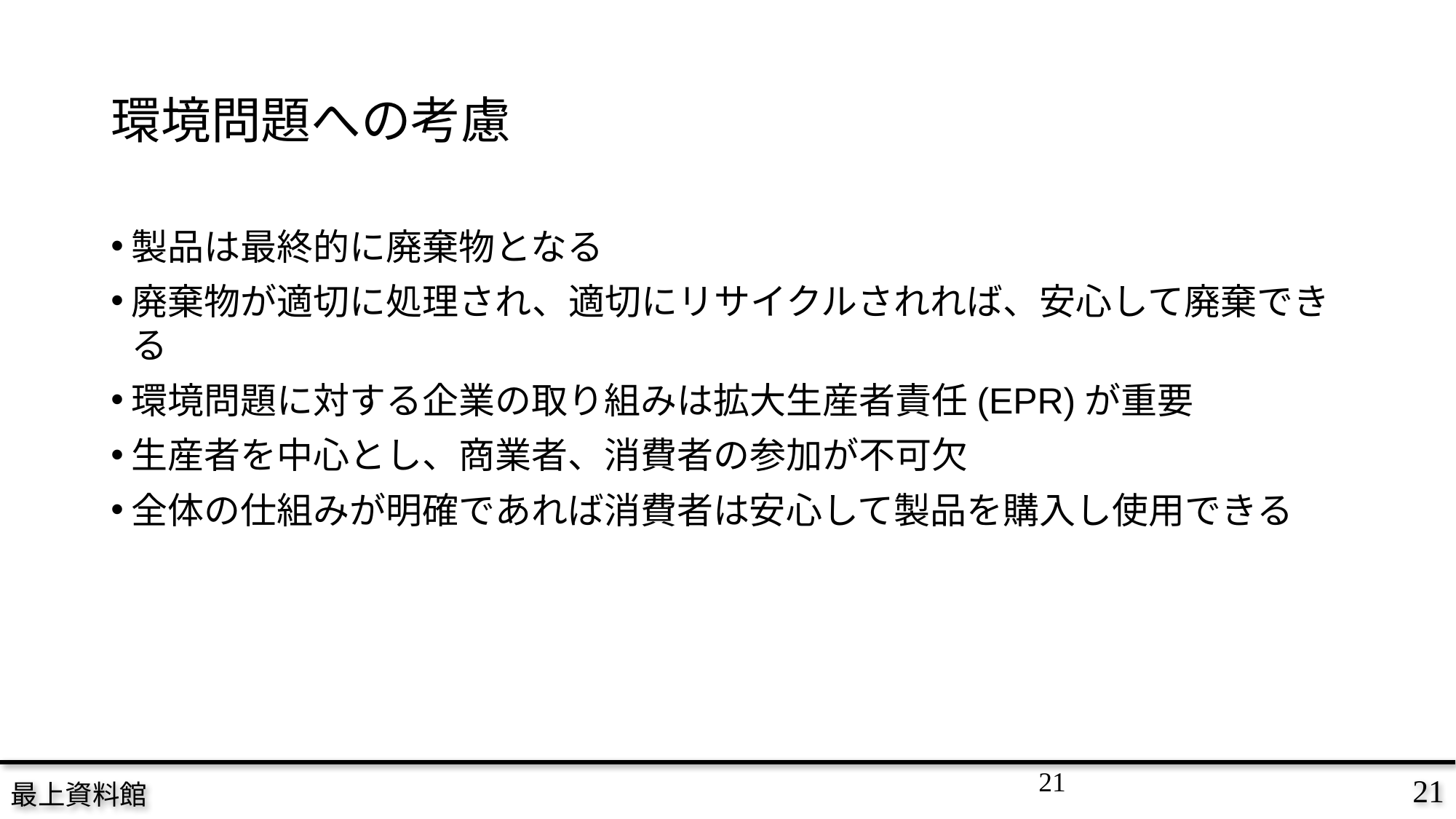

# 環境問題への考慮
製品は最終的に廃棄物となる
廃棄物が適切に処理され、適切にリサイクルされれば、安心して廃棄できる
環境問題に対する企業の取り組みは拡大生産者責任(EPR)が重要
生産者を中心とし、商業者、消費者の参加が不可欠
全体の仕組みが明確であれば消費者は安心して製品を購入し使用できる
21